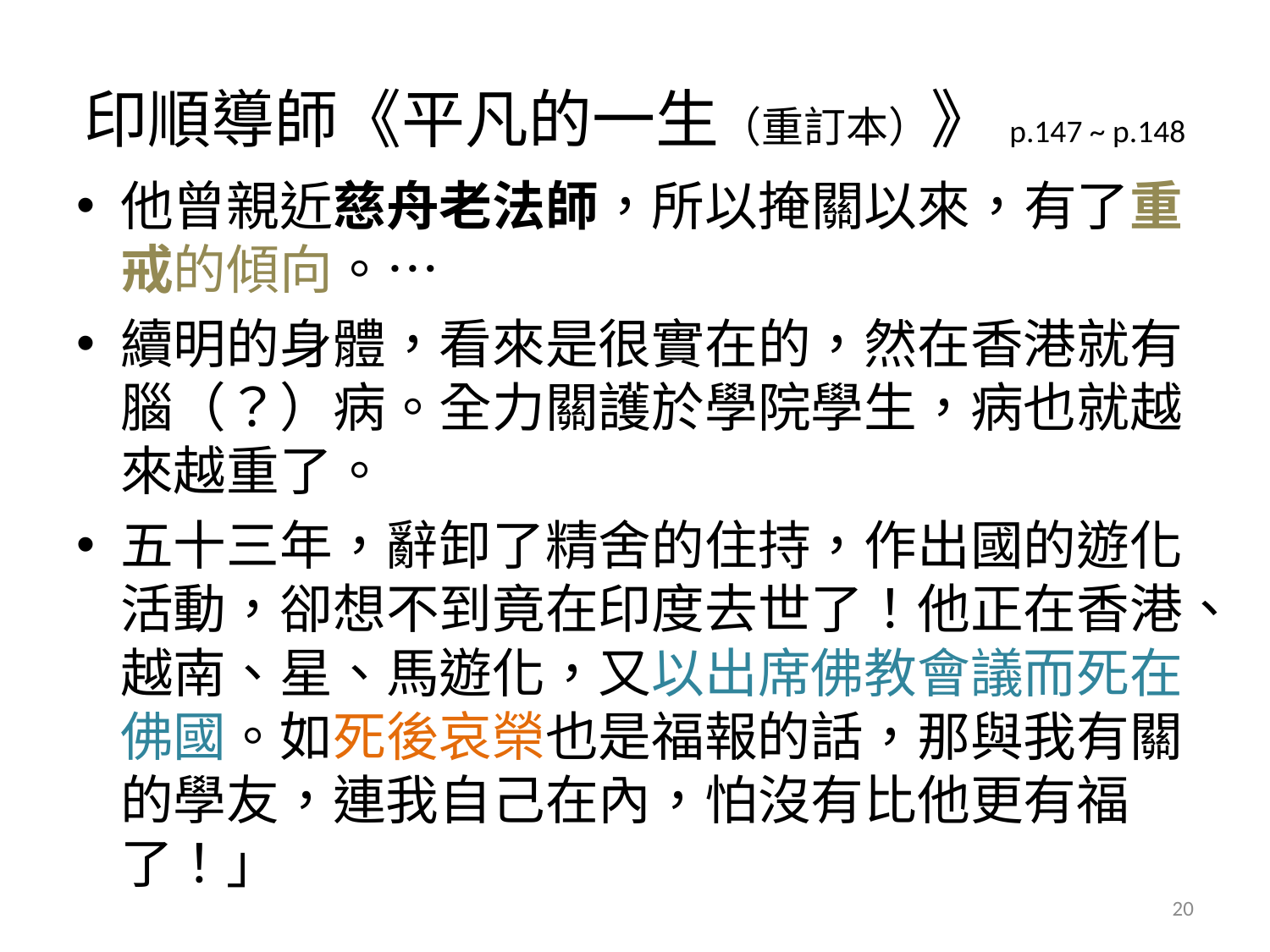

# 印順導師《平凡的一生（重訂本）》p.147 ~ p.148
他曾親近慈舟老法師，所以掩關以來，有了重戒的傾向。…
續明的身體，看來是很實在的，然在香港就有腦（？）病。全力關護於學院學生，病也就越來越重了。
五十三年，辭卸了精舍的住持，作出國的遊化活動，卻想不到竟在印度去世了！他正在香港、越南、星、馬遊化，又以出席佛教會議而死在佛國。如死後哀榮也是福報的話，那與我有關的學友，連我自己在內，怕沒有比他更有福了！」
20